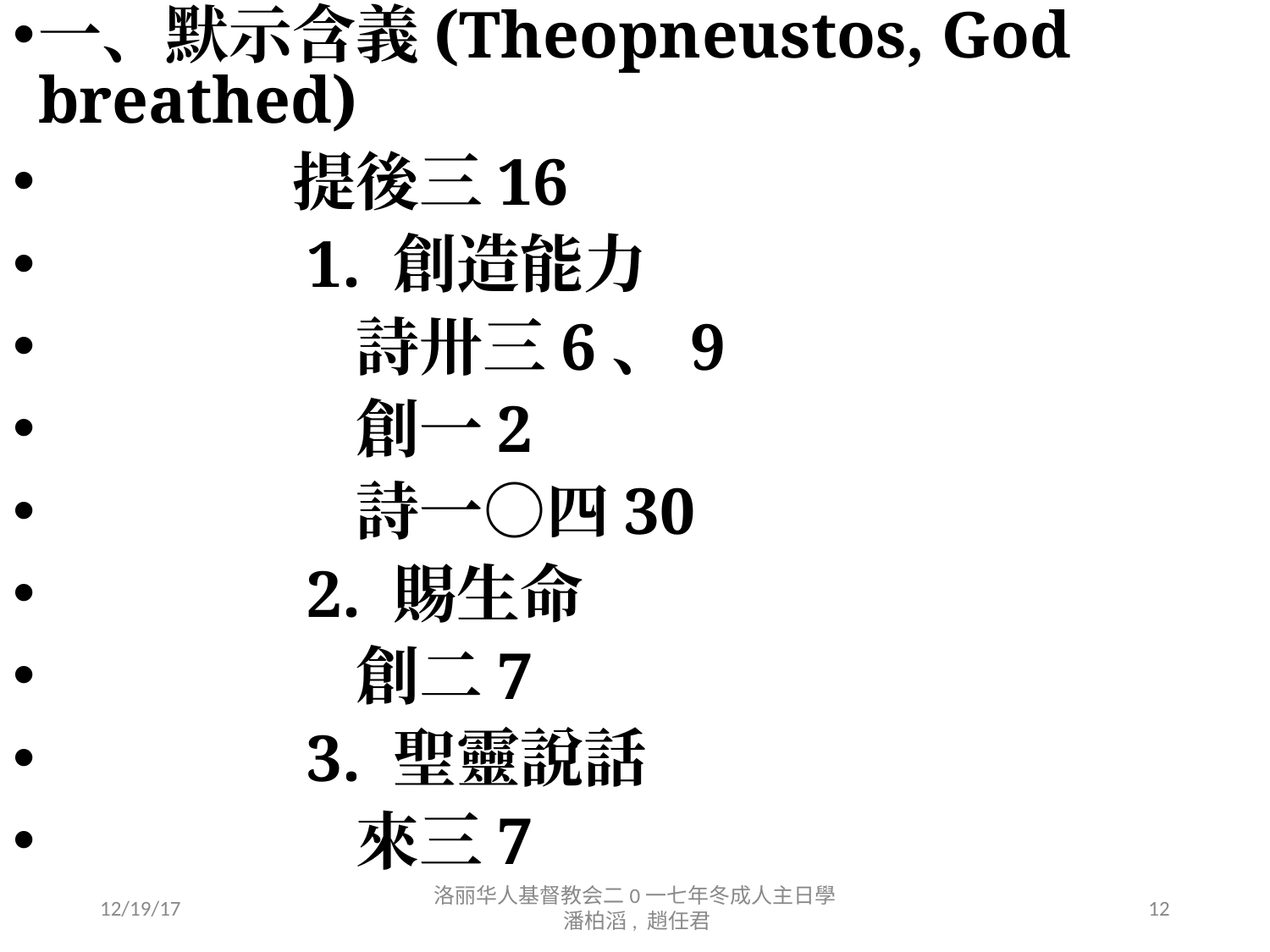

一、默示含義(Theopneustos, God breathed)
　　　　提後三16
　　　　1. 創造能力
　　　　　詩卅三6、9
　　　　　創一2
　　　　　詩一○四30
　　　　2. 賜生命
　　　　　創二7
　　　　3. 聖靈說話
　　　　　來三7

12/19/17
洛丽华人基督教会二0一七年冬成人主日學   潘柏滔, 趙任君
12